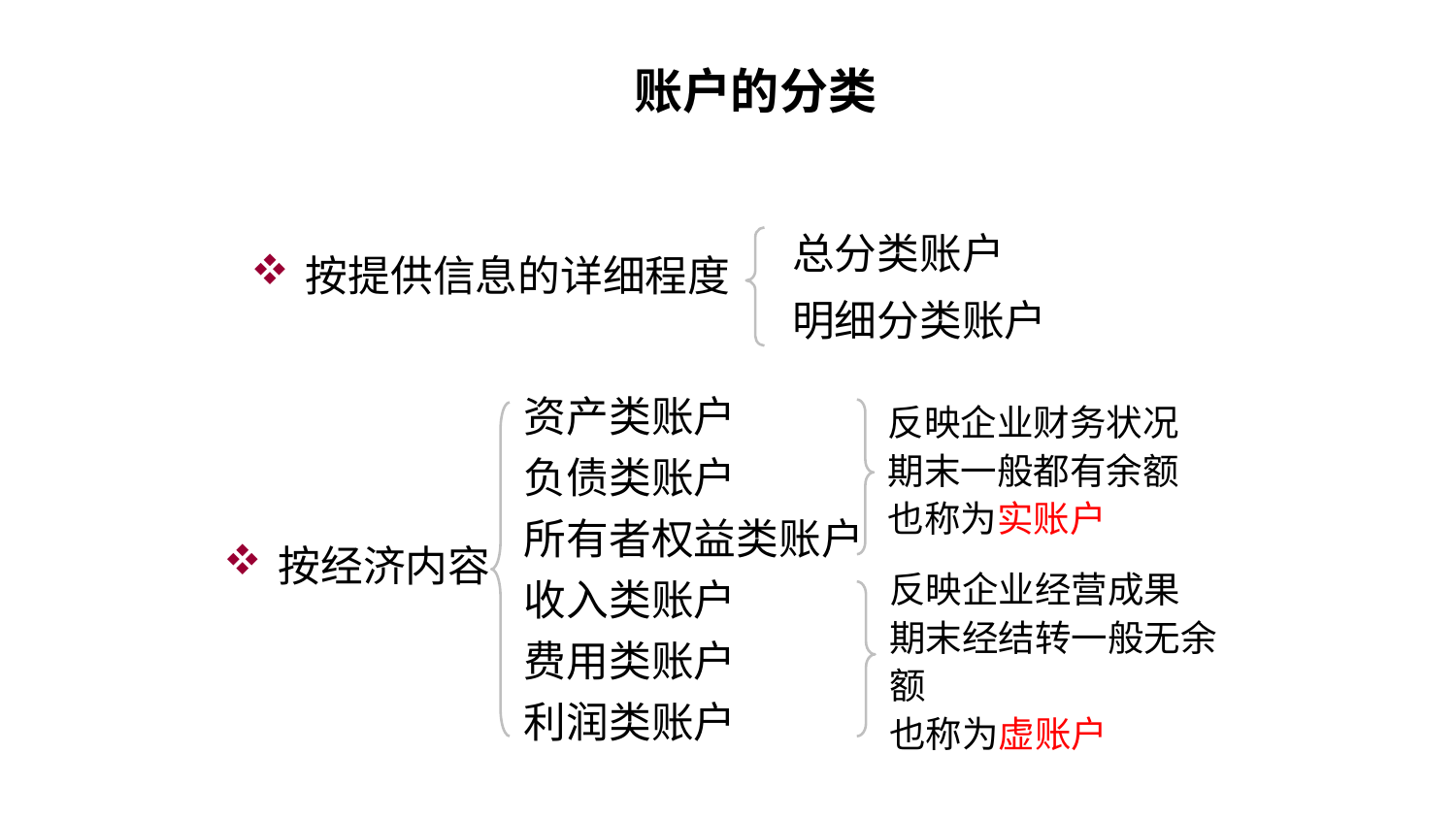

账户的分类

按提供信息的详细程度

总分类账户
明细分类账户

资产类账户
负债类账户
所有者权益类账户
收入类账户
费用类账户
利润类账户
反映企业财务状况
期末一般都有余额
也称为实账户

按经济内容

反映企业经营成果
期末经结转一般无余额
也称为虚账户